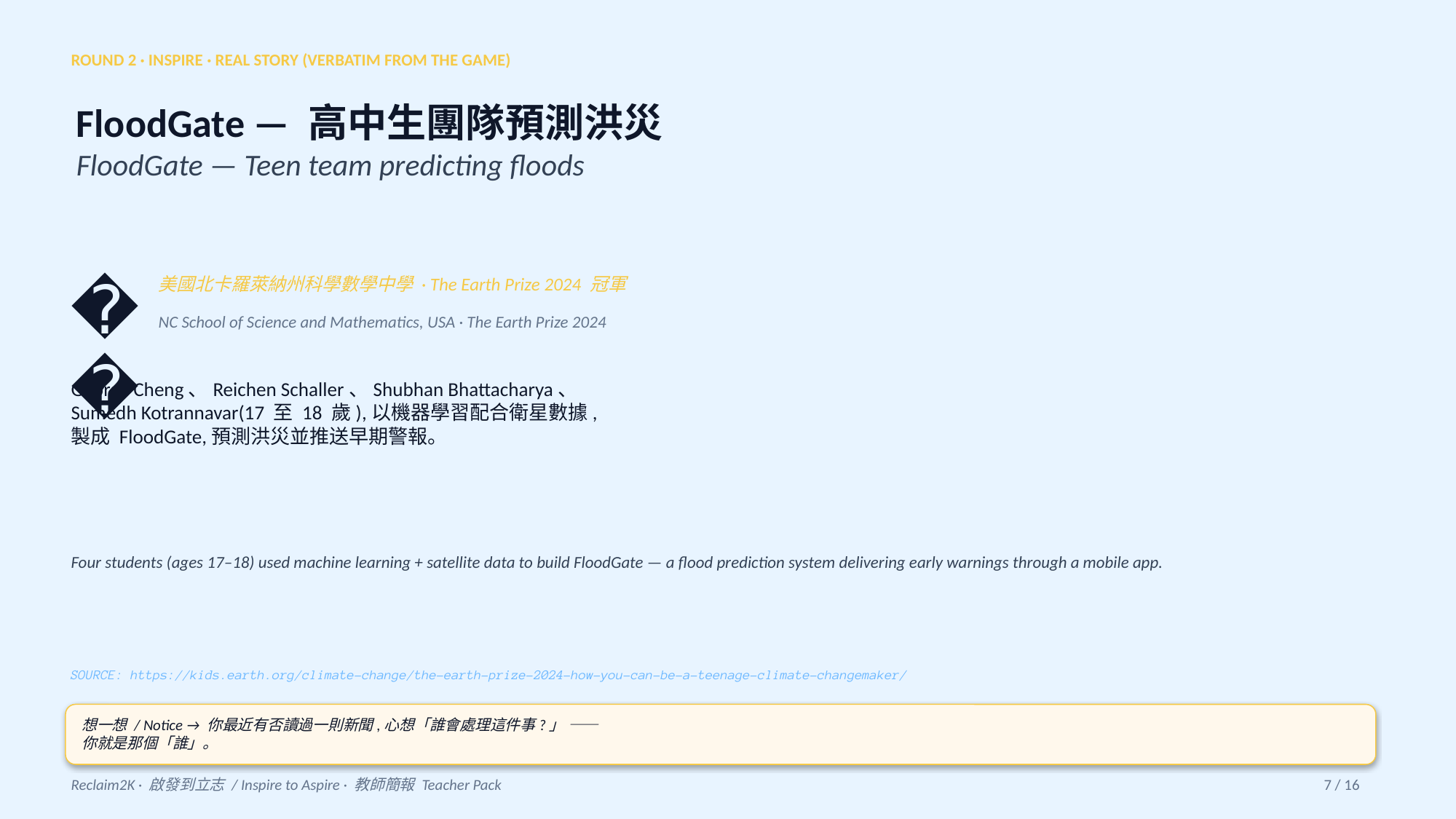

ROUND 2 · INSPIRE · REAL STORY (VERBATIM FROM THE GAME)
FloodGate — 高中生團隊預測洪災
FloodGate — Teen team predicting floods
🌊
美國北卡羅萊納州科學數學中學 · The Earth Prize 2024 冠軍
NC School of Science and Mathematics, USA · The Earth Prize 2024
George Cheng、Reichen Schaller、Shubhan Bhattacharya、
Sumedh Kotrannavar(17 至 18 歲),以機器學習配合衛星數據,
製成 FloodGate,預測洪災並推送早期警報。
Four students (ages 17–18) used machine learning + satellite data to build FloodGate — a flood prediction system delivering early warnings through a mobile app.
SOURCE: https://kids.earth.org/climate-change/the-earth-prize-2024-how-you-can-be-a-teenage-climate-changemaker/

想一想 / Notice → 你最近有否讀過一則新聞,心想「誰會處理這件事?」 ——
你就是那個「誰」。
Reclaim2K · 啟發到立志 / Inspire to Aspire · 教師簡報 Teacher Pack
7 / 16